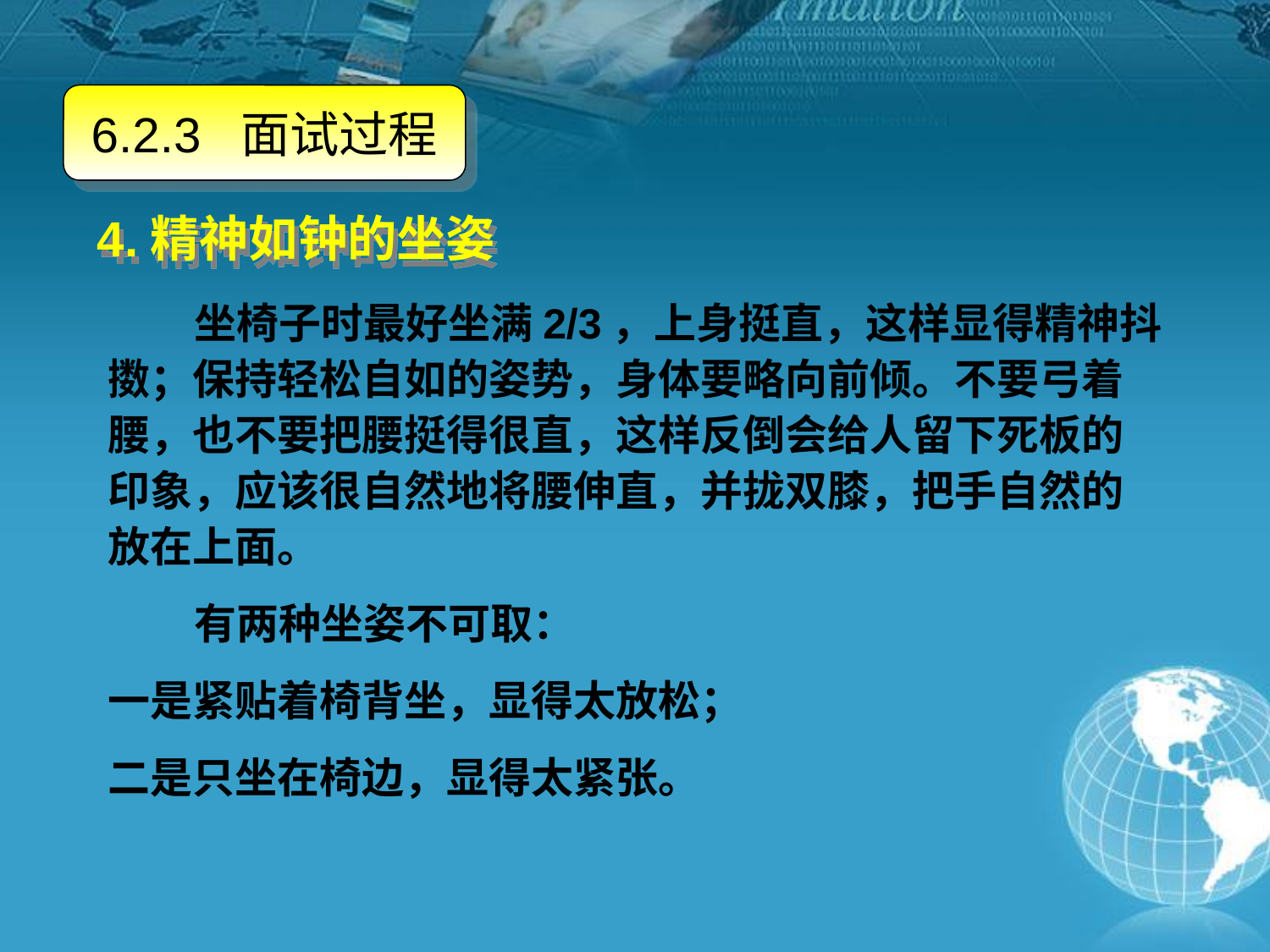

6.2.3  面试过程
4.精神如钟的坐姿
        坐椅子时最好坐满2/3，上身挺直，这样显得精神抖擞；保持轻松自如的姿势，身体要略向前倾。不要弓着腰，也不要把腰挺得很直，这样反倒会给人留下死板的印象，应该很自然地将腰伸直，并拢双膝，把手自然的放在上面。
        有两种坐姿不可取：
一是紧贴着椅背坐，显得太放松；
二是只坐在椅边，显得太紧张。